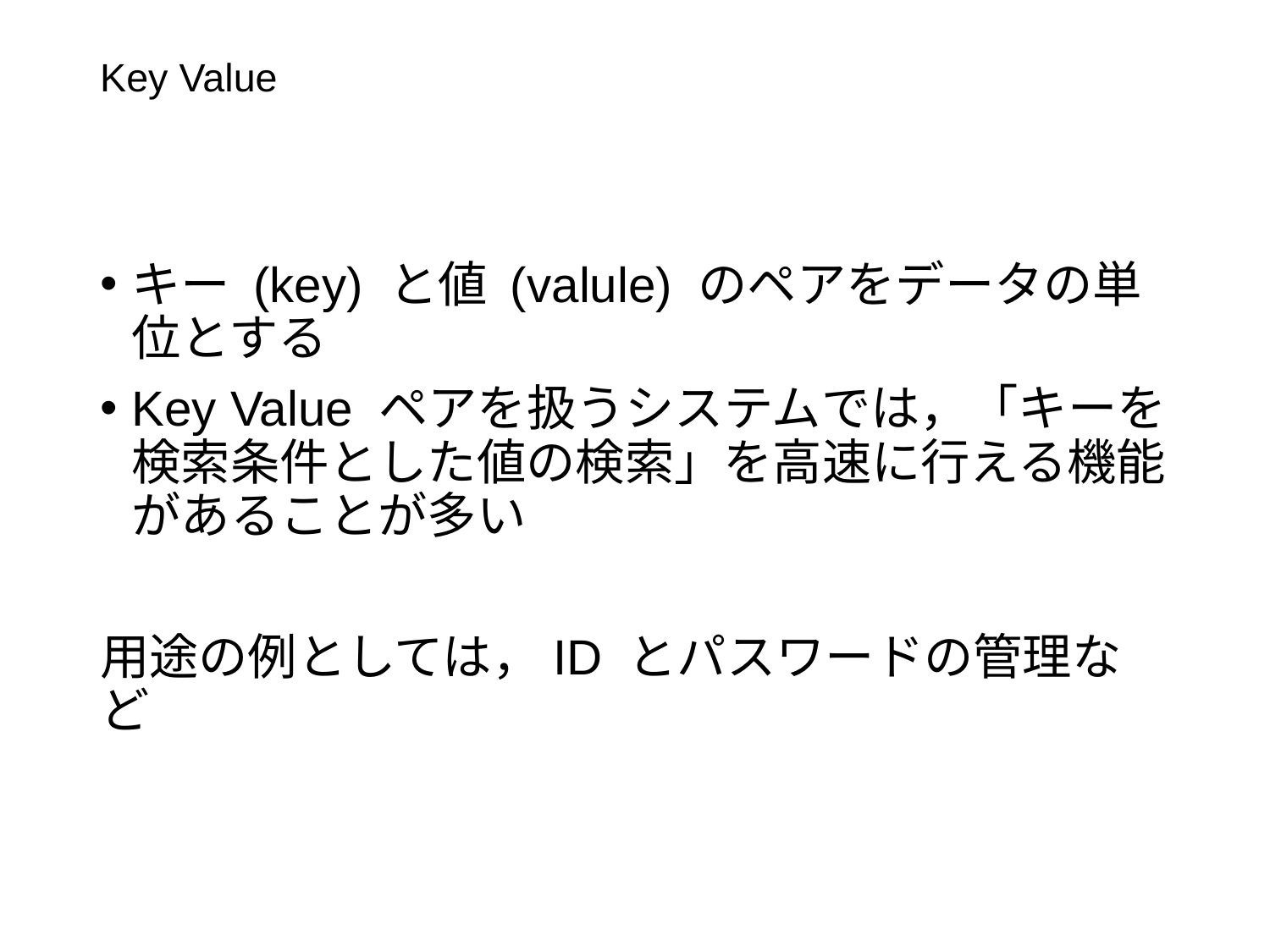

# Key Value
キー (key) と値 (valule) のペアをデータの単位とする
Key Value ペアを扱うシステムでは，「キーを検索条件とした値の検索」を高速に行える機能があることが多い

用途の例としては，ID とパスワードの管理など